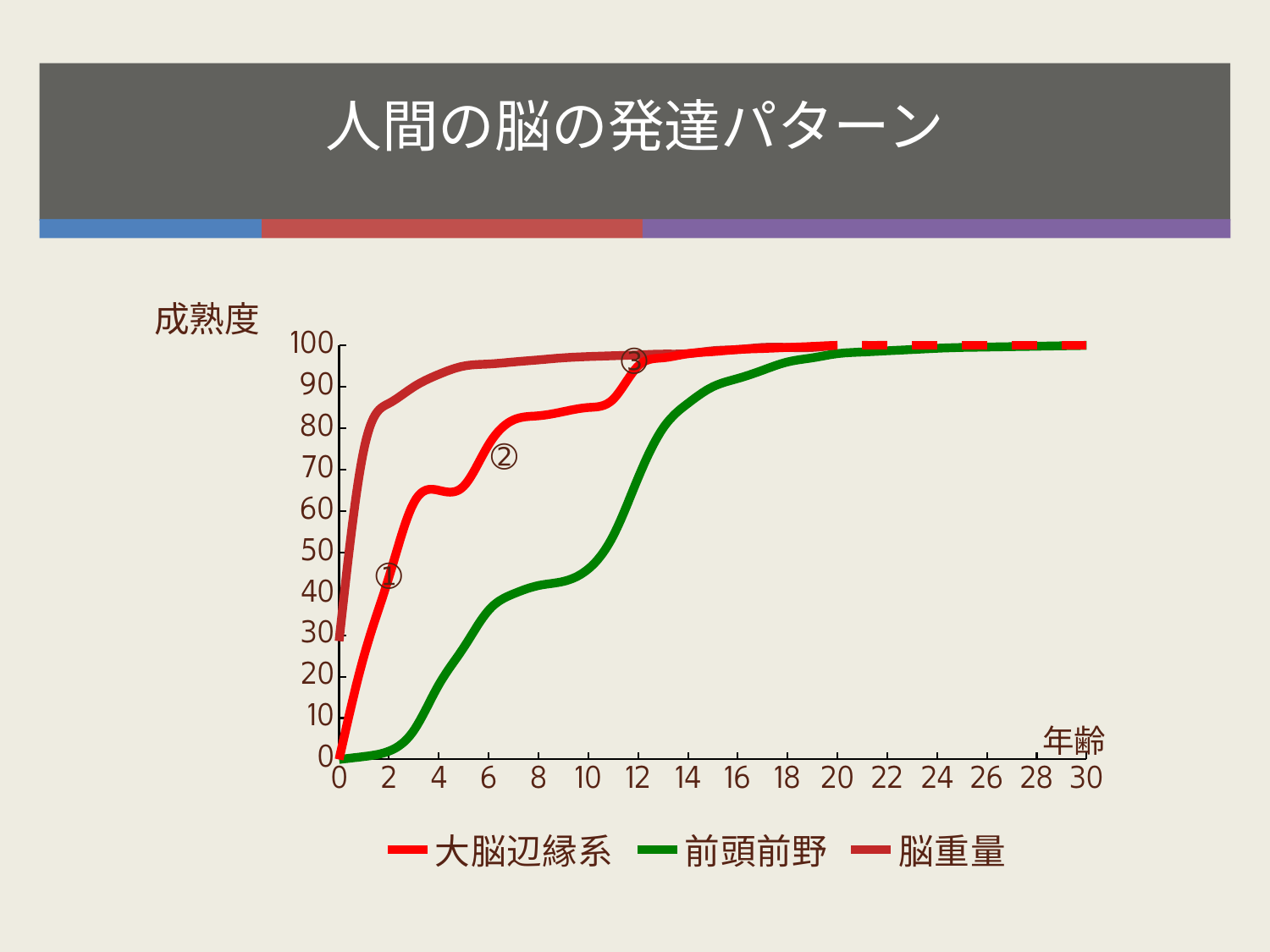

# 人間の脳の発達パターン
成熟度

### Chart

| Category | 大脳辺縁系 | 前頭前野 | 脳重量 |
|---|---|---|---|
➂
➁
➀
年齢